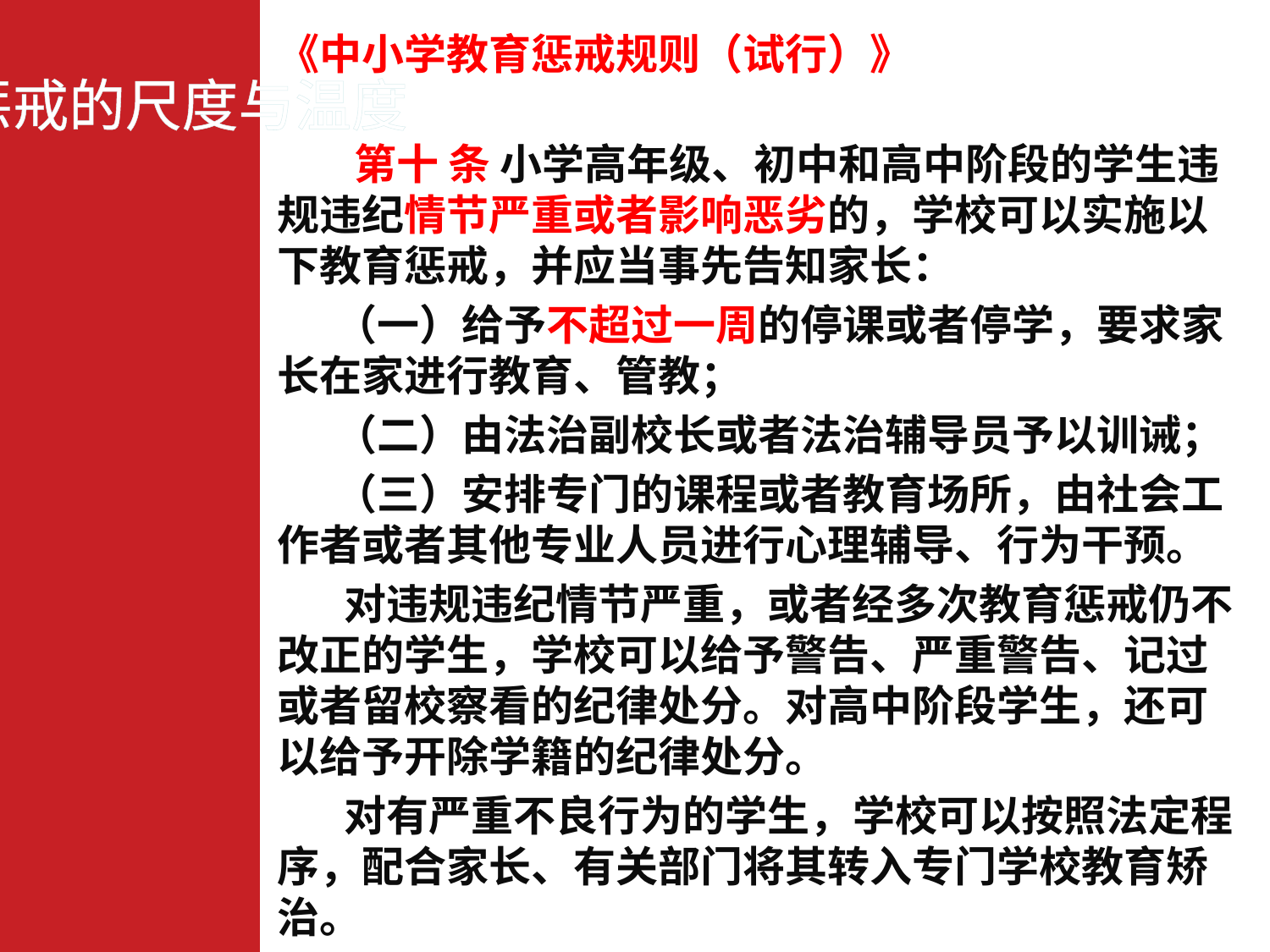

《中小学教育惩戒规则（试行）》

       第十 条 小学高年级、初中和高中阶段的学生违规违纪情节严重或者影响恶劣的，学校可以实施以下教育惩戒，并应当事先告知家长：
     （一）给予不超过一周的停课或者停学，要求家长在家进行教育、管教；
     （二）由法治副校长或者法治辅导员予以训诫；
     （三）安排专门的课程或者教育场所，由社会工作者或者其他专业人员进行心理辅导、行为干预。
      对违规违纪情节严重，或者经多次教育惩戒仍不改正的学生，学校可以给予警告、严重警告、记过或者留校察看的纪律处分。对高中阶段学生，还可以给予开除学籍的纪律处分。
      对有严重不良行为的学生，学校可以按照法定程序，配合家长、有关部门将其转入专门学校教育矫治。

教育惩戒的尺度与温度